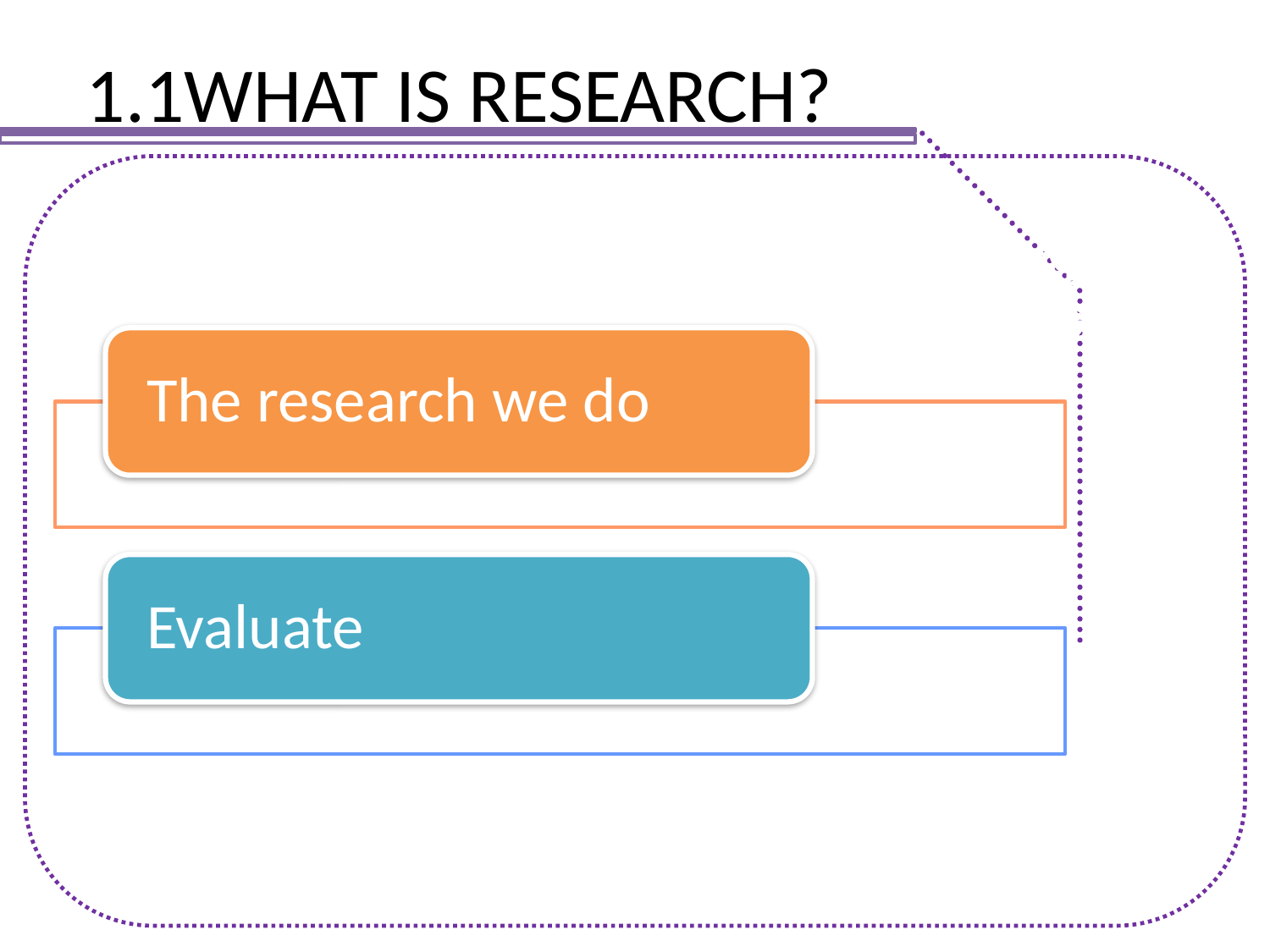

1.1WHAT IS RESEARCH?

漫漫國際路
1991至今
做到美國第一
1981~1990
The research we do
Evaluate